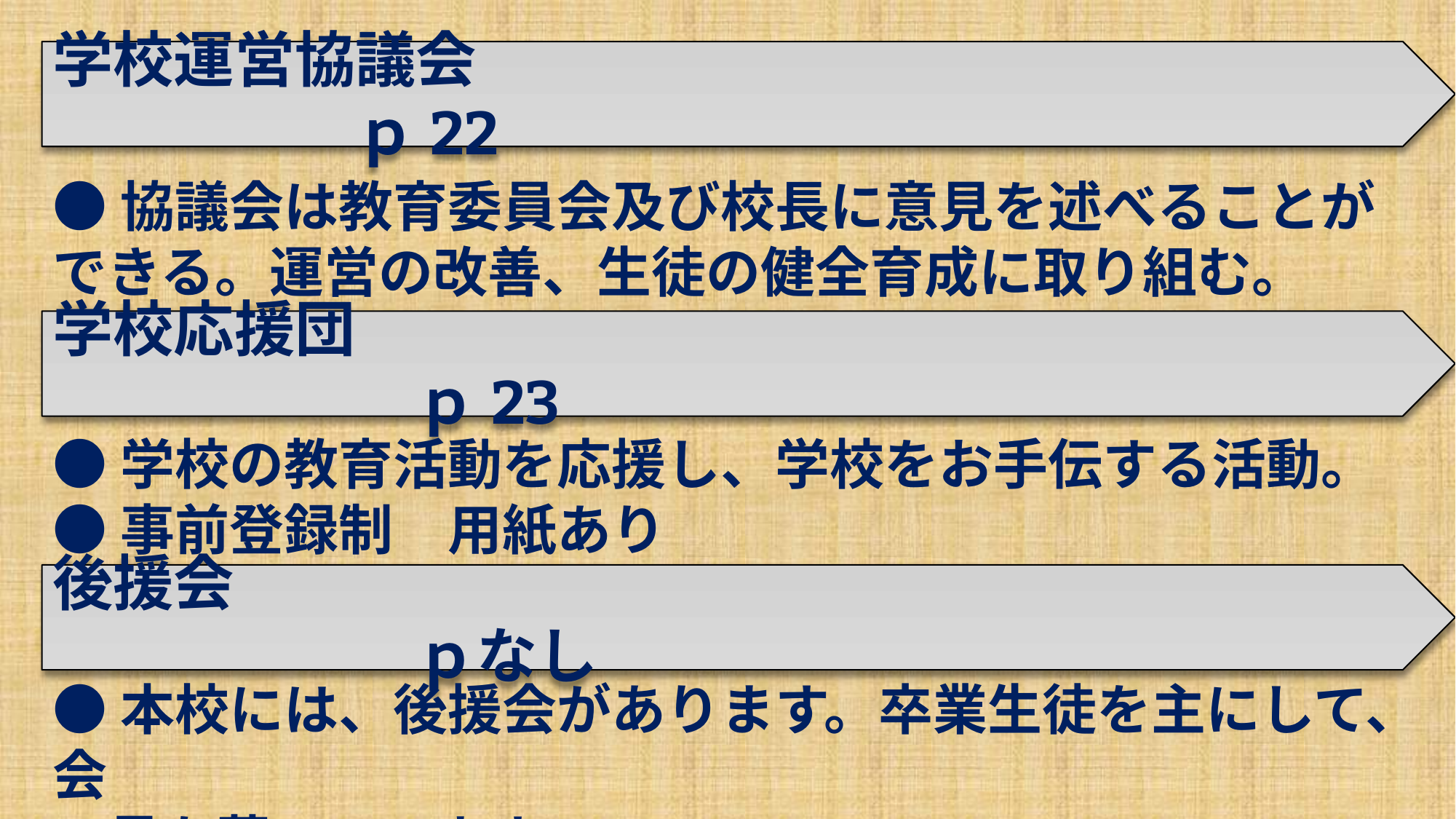

学校運営協議会　　　　　　　　　　　　　　　　　　　　ｐ22
●協議会は教育委員会及び校長に意見を述べることができる。運営の改善、生徒の健全育成に取り組む。
学校応援団　　　　　　　　　　　　　　　　　　　　　　　ｐ23
●学校の教育活動を応援し、学校をお手伝する活動。
●事前登録制　用紙あり
後援会　　　　　　　　　　　　　　　　　　　　　　　　　ｐなし
●本校には、後援会があります。卒業生徒を主にして、会
　員を募っています。